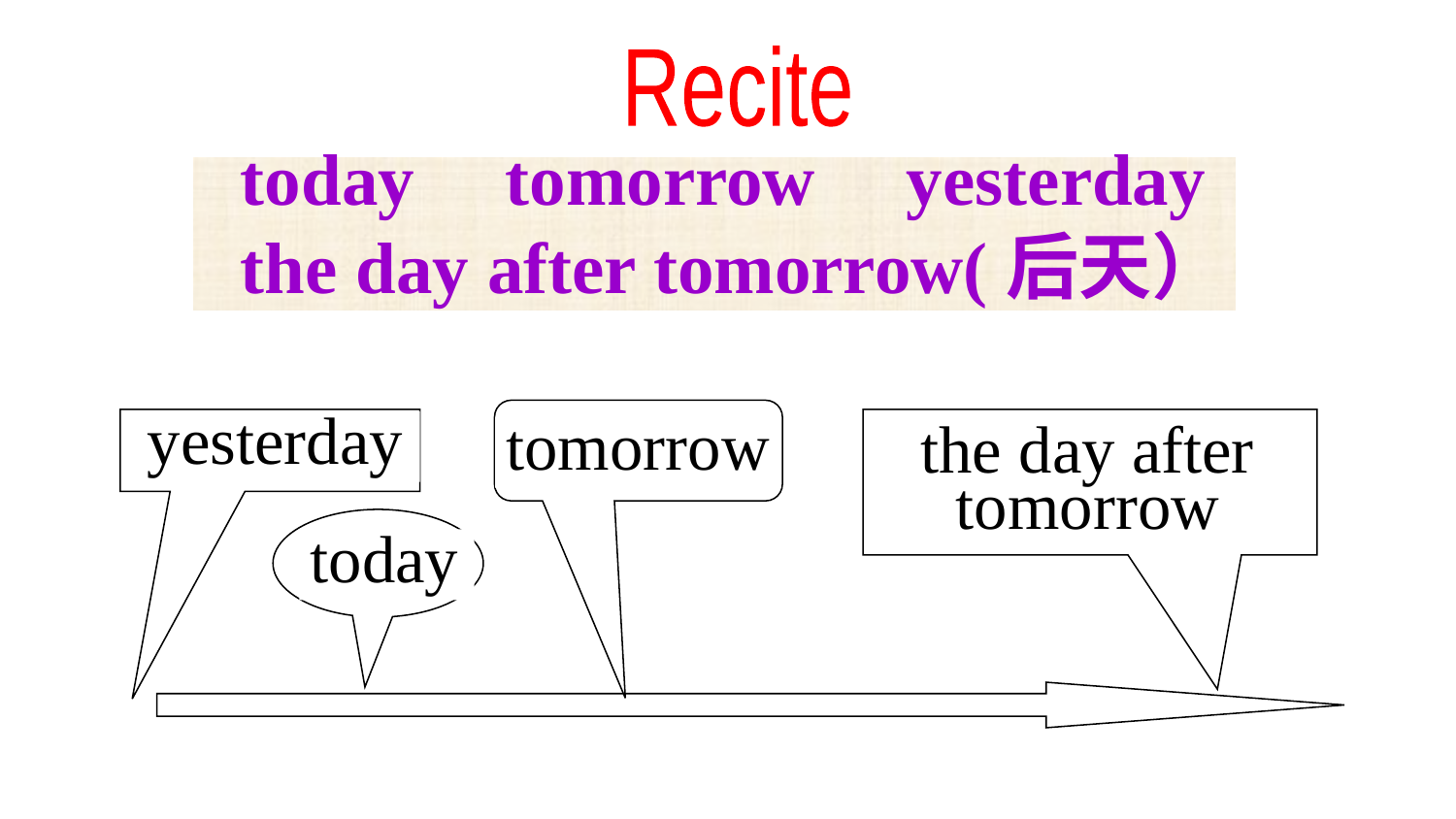

Recite
  today     tomorrow     yesterday
  the day after tomorrow(后天）

yesterday
tomorrow
the day after tomorrow

today